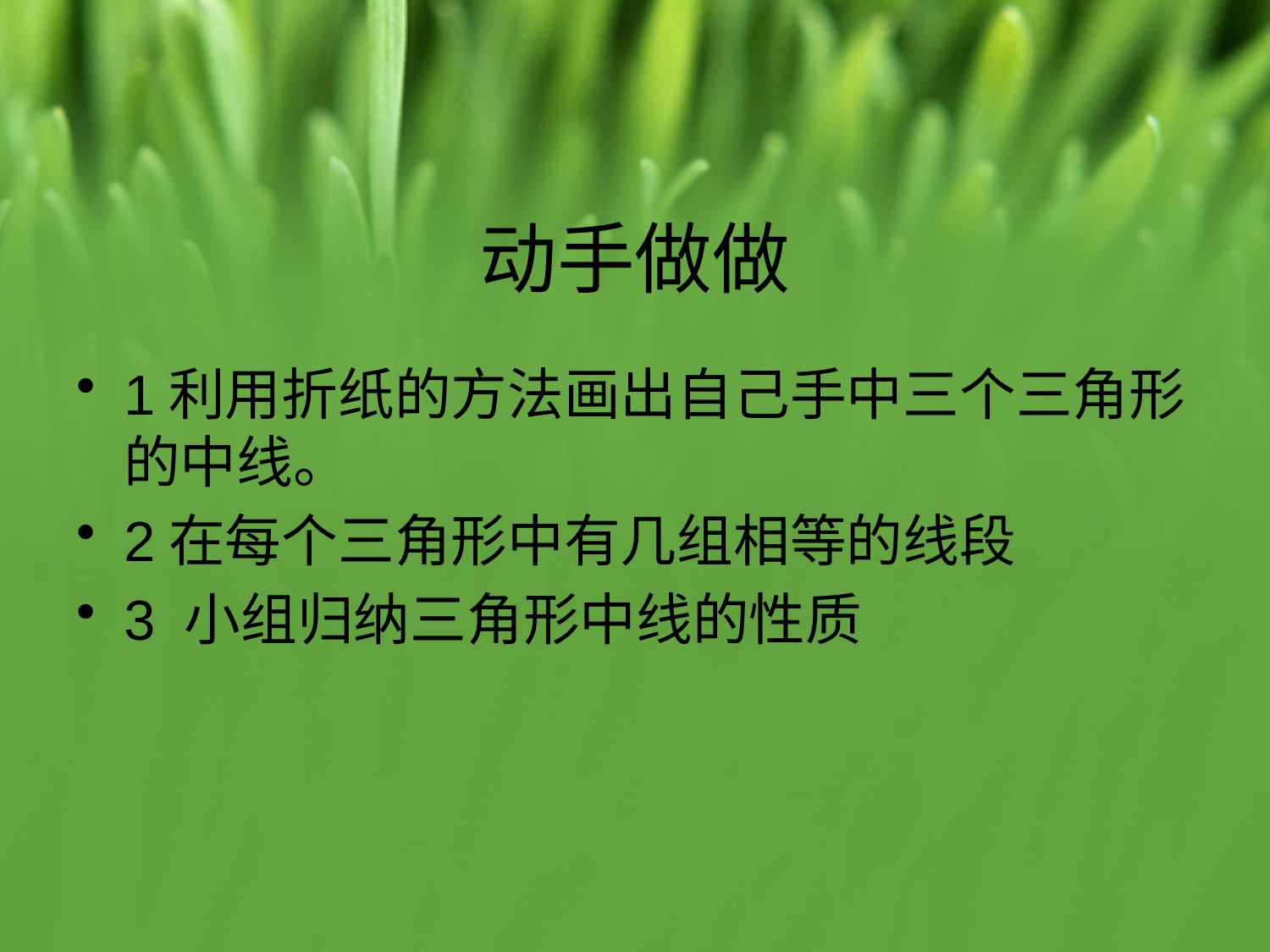

# 动手做做
1利用折纸的方法画出自己手中三个三角形的中线。
2在每个三角形中有几组相等的线段
3 小组归纳三角形中线的性质